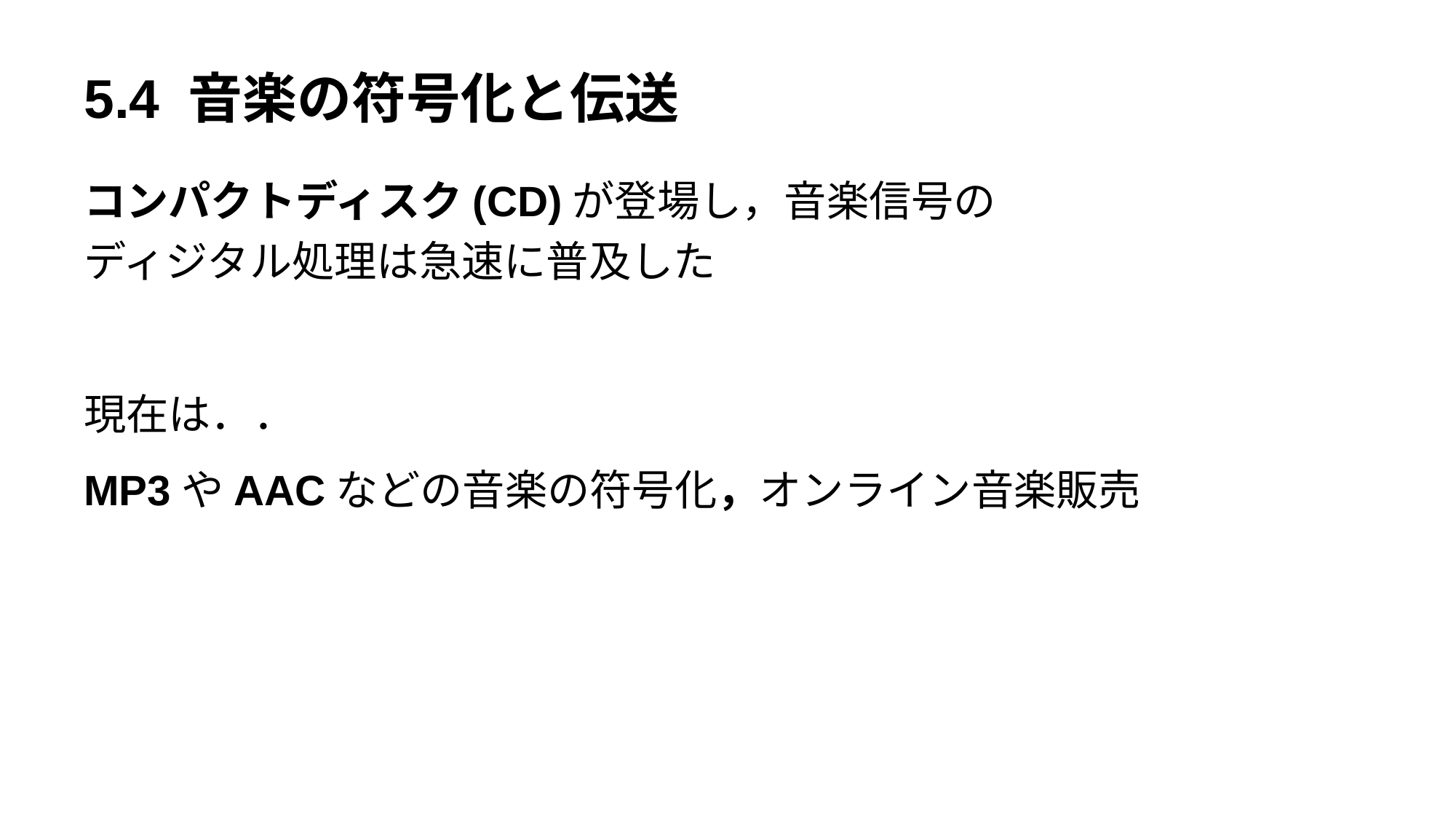

# 5.4 音楽の符号化と伝送
コンパクトディスク(CD)が登場し，音楽信号の
ディジタル処理は急速に普及した

現在は．．
MP3やAACなどの音楽の符号化，オンライン音楽販売